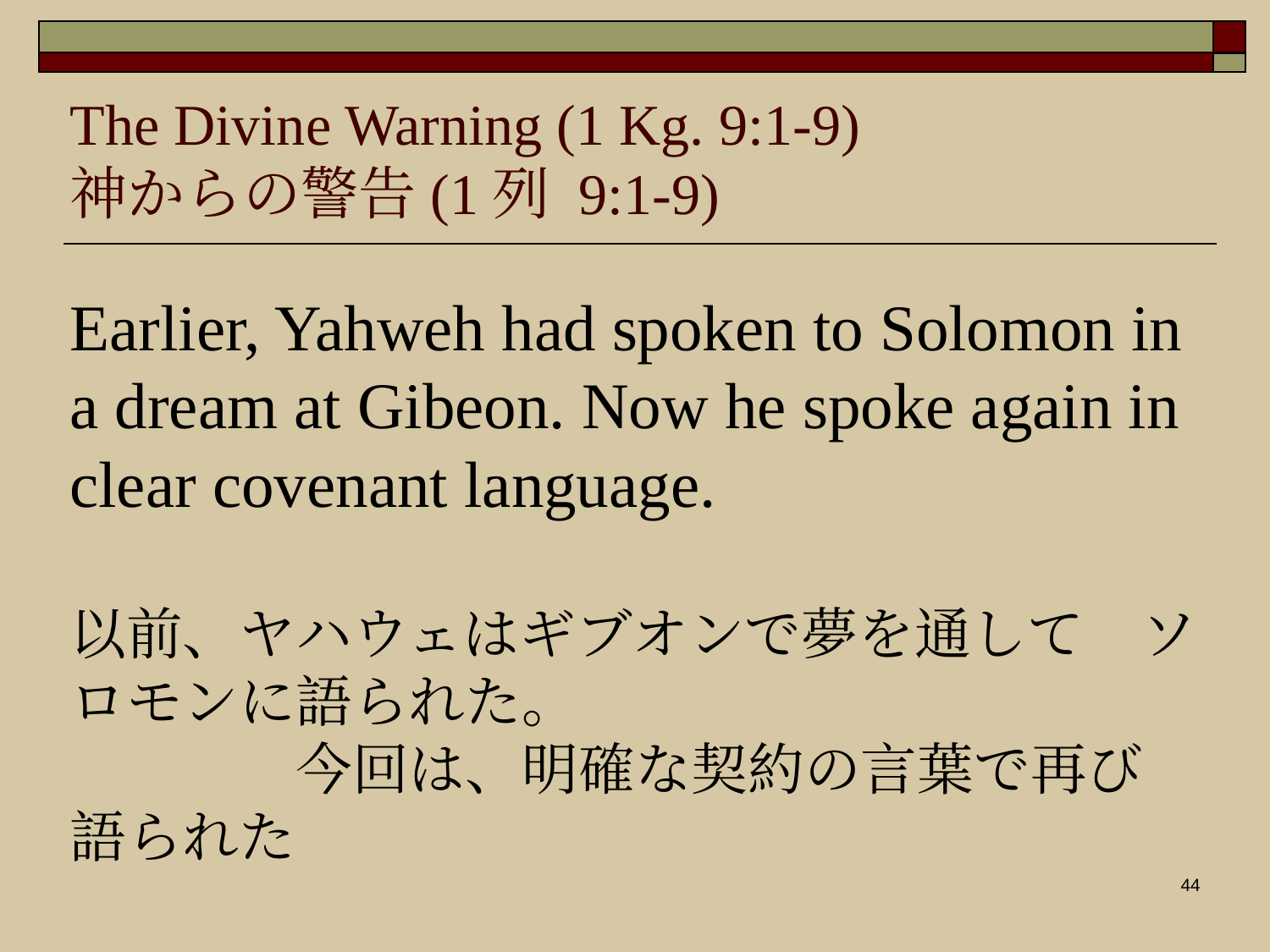

# The Divine Warning (1 Kg. 9:1-9)
神からの警告(1列 9:1-9)
Earlier, Yahweh had spoken to Solomon in a dream at Gibeon. Now he spoke again in clear covenant language.

以前、ヤハウェはギブオンで夢を通して    ソロモンに語られた。　　　　　　　　　　　　　　今回は、明確な契約の言葉で再び語られた
44